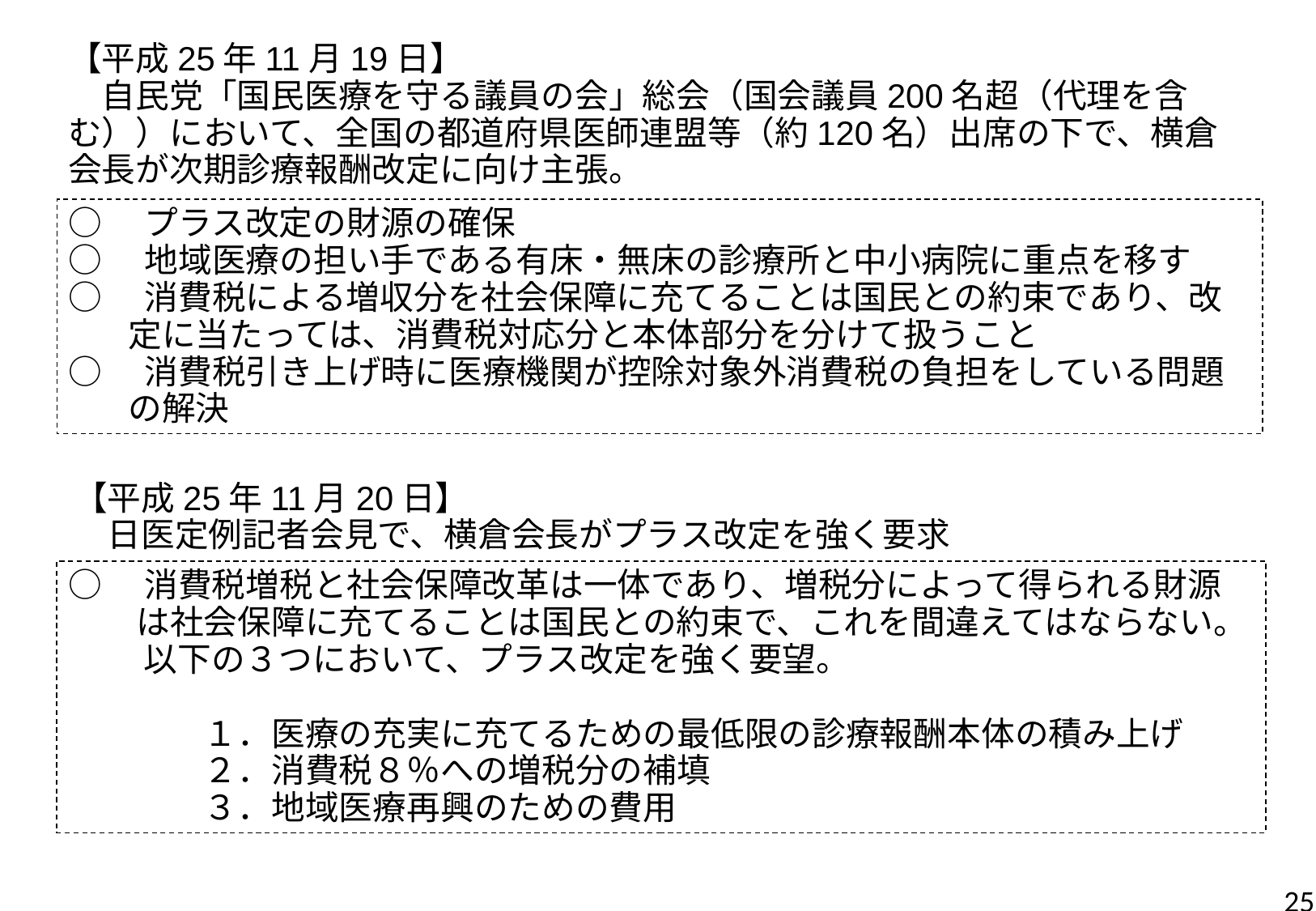

【平成25年11月19日】
　自民党「国民医療を守る議員の会」総会（国会議員200名超（代理を含む））において、全国の都道府県医師連盟等（約120名）出席の下で、横倉会長が次期診療報酬改定に向け主張。
○　プラス改定の財源の確保
○　地域医療の担い手である有床・無床の診療所と中小病院に重点を移す
○　消費税による増収分を社会保障に充てることは国民との約束であり、改定に当たっては、消費税対応分と本体部分を分けて扱うこと
○　消費税引き上げ時に医療機関が控除対象外消費税の負担をしている問題の解決
【平成25年11月20日】
　日医定例記者会見で、横倉会長がプラス改定を強く要求
○　消費税増税と社会保障改革は一体であり、増税分によって得られる財源
　　は社会保障に充てることは国民との約束で、これを間違えてはならない。
　　 以下の３つにおいて、プラス改定を強く要望。

　　　　１．医療の充実に充てるための最低限の診療報酬本体の積み上げ
　　　　２．消費税８％への増税分の補填
　　　　３．地域医療再興のための費用
25